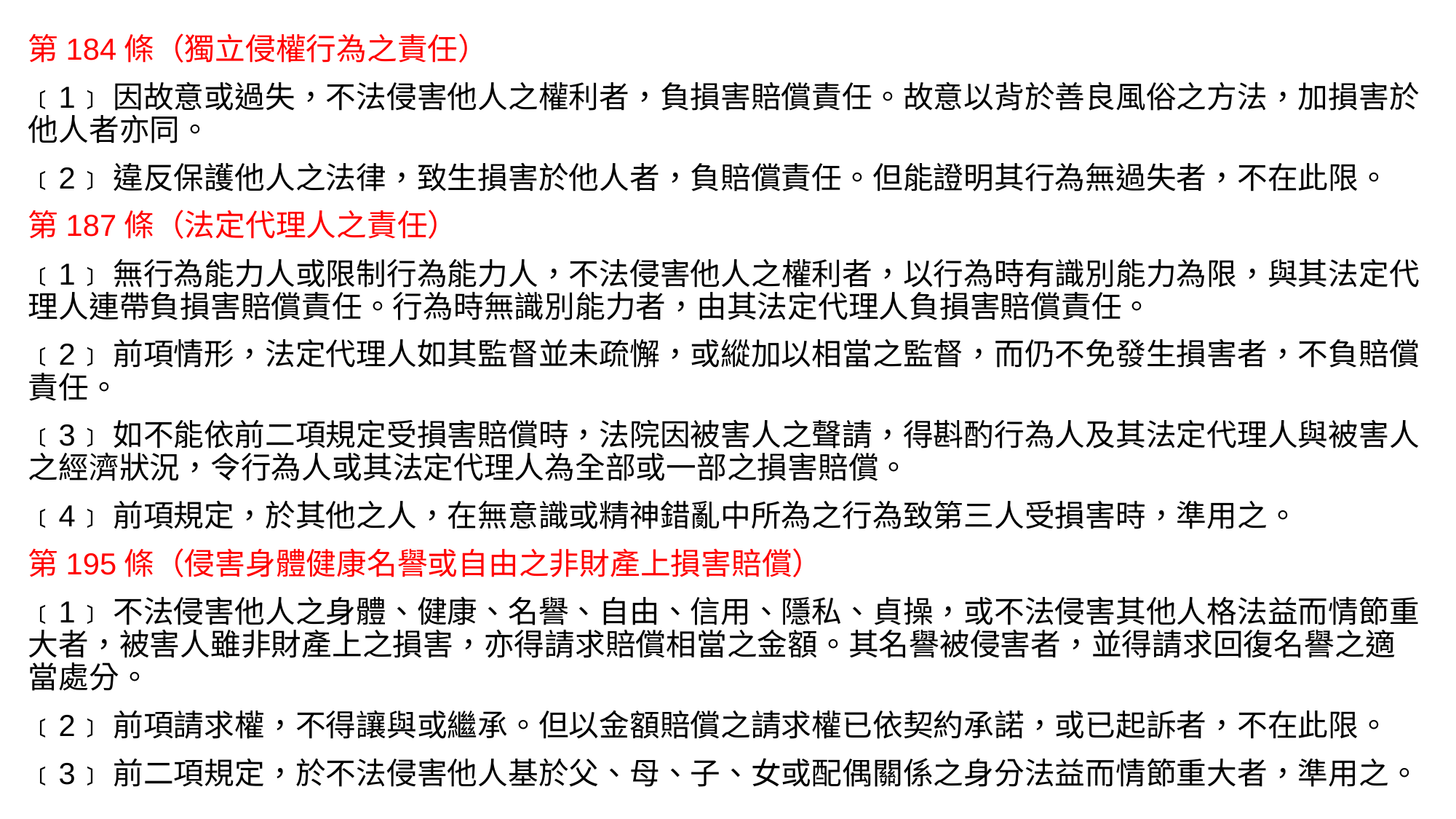

第184條（獨立侵權行為之責任）
﹝1﹞因故意或過失，不法侵害他人之權利者，負損害賠償責任。故意以背於善良風俗之方法，加損害於他人者亦同。
﹝2﹞違反保護他人之法律，致生損害於他人者，負賠償責任。但能證明其行為無過失者，不在此限。
第187條（法定代理人之責任）
﹝1﹞無行為能力人或限制行為能力人，不法侵害他人之權利者，以行為時有識別能力為限，與其法定代理人連帶負損害賠償責任。行為時無識別能力者，由其法定代理人負損害賠償責任。
﹝2﹞前項情形，法定代理人如其監督並未疏懈，或縱加以相當之監督，而仍不免發生損害者，不負賠償責任。
﹝3﹞如不能依前二項規定受損害賠償時，法院因被害人之聲請，得斟酌行為人及其法定代理人與被害人之經濟狀況，令行為人或其法定代理人為全部或一部之損害賠償。
﹝4﹞前項規定，於其他之人，在無意識或精神錯亂中所為之行為致第三人受損害時，準用之。
第195條（侵害身體健康名譽或自由之非財產上損害賠償）
﹝1﹞不法侵害他人之身體、健康、名譽、自由、信用、隱私、貞操，或不法侵害其他人格法益而情節重大者，被害人雖非財產上之損害，亦得請求賠償相當之金額。其名譽被侵害者，並得請求回復名譽之適當處分。
﹝2﹞前項請求權，不得讓與或繼承。但以金額賠償之請求權已依契約承諾，或已起訴者，不在此限。
﹝3﹞前二項規定，於不法侵害他人基於父、母、子、女或配偶關係之身分法益而情節重大者，準用之。